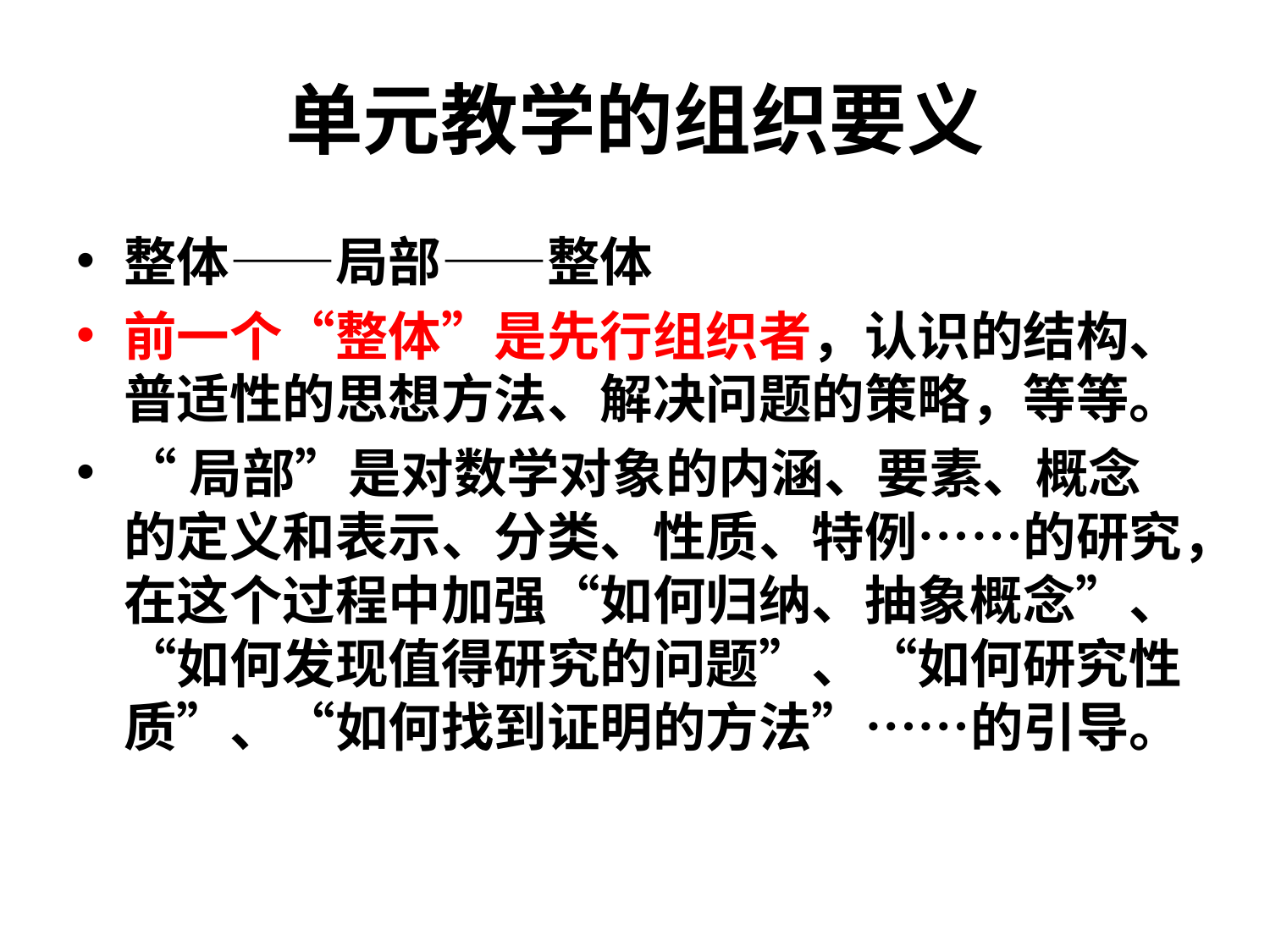

# 单元教学的组织要义
整体——局部——整体
前一个“整体”是先行组织者，认识的结构、普适性的思想方法、解决问题的策略，等等。
“局部”是对数学对象的内涵、要素、概念的定义和表示、分类、性质、特例……的研究，在这个过程中加强“如何归纳、抽象概念”、“如何发现值得研究的问题”、“如何研究性质”、“如何找到证明的方法”……的引导。